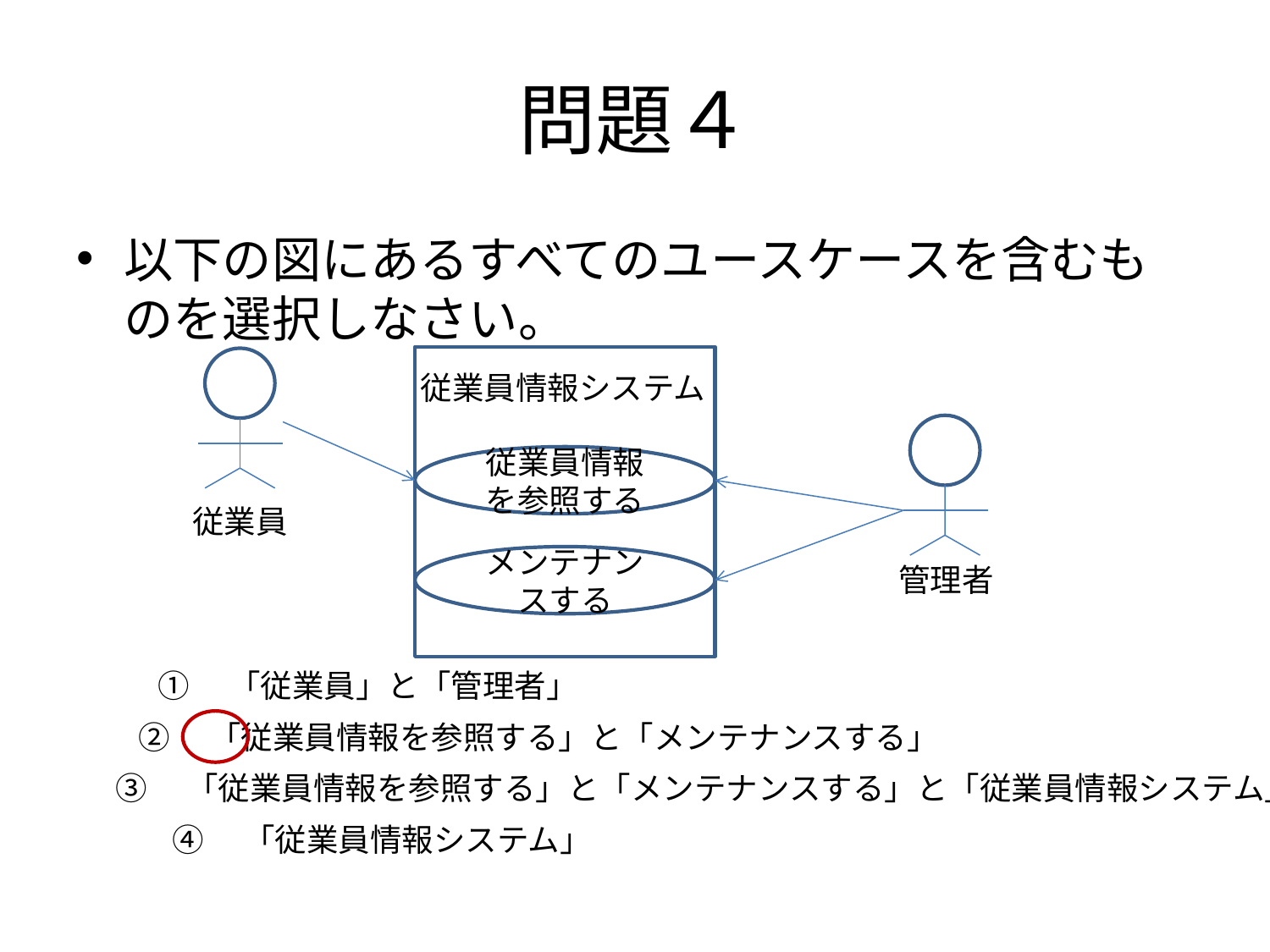

# 問題４
以下の図にあるすべてのユースケースを含むものを選択しなさい。

従業員情報システム

従業員情報を参照する
従業員
メンテナンスする
管理者
①　「従業員」と「管理者」

②　「従業員情報を参照する」と「メンテナンスする」
③　「従業員情報を参照する」と「メンテナンスする」と「従業員情報システム」
④　「従業員情報システム」